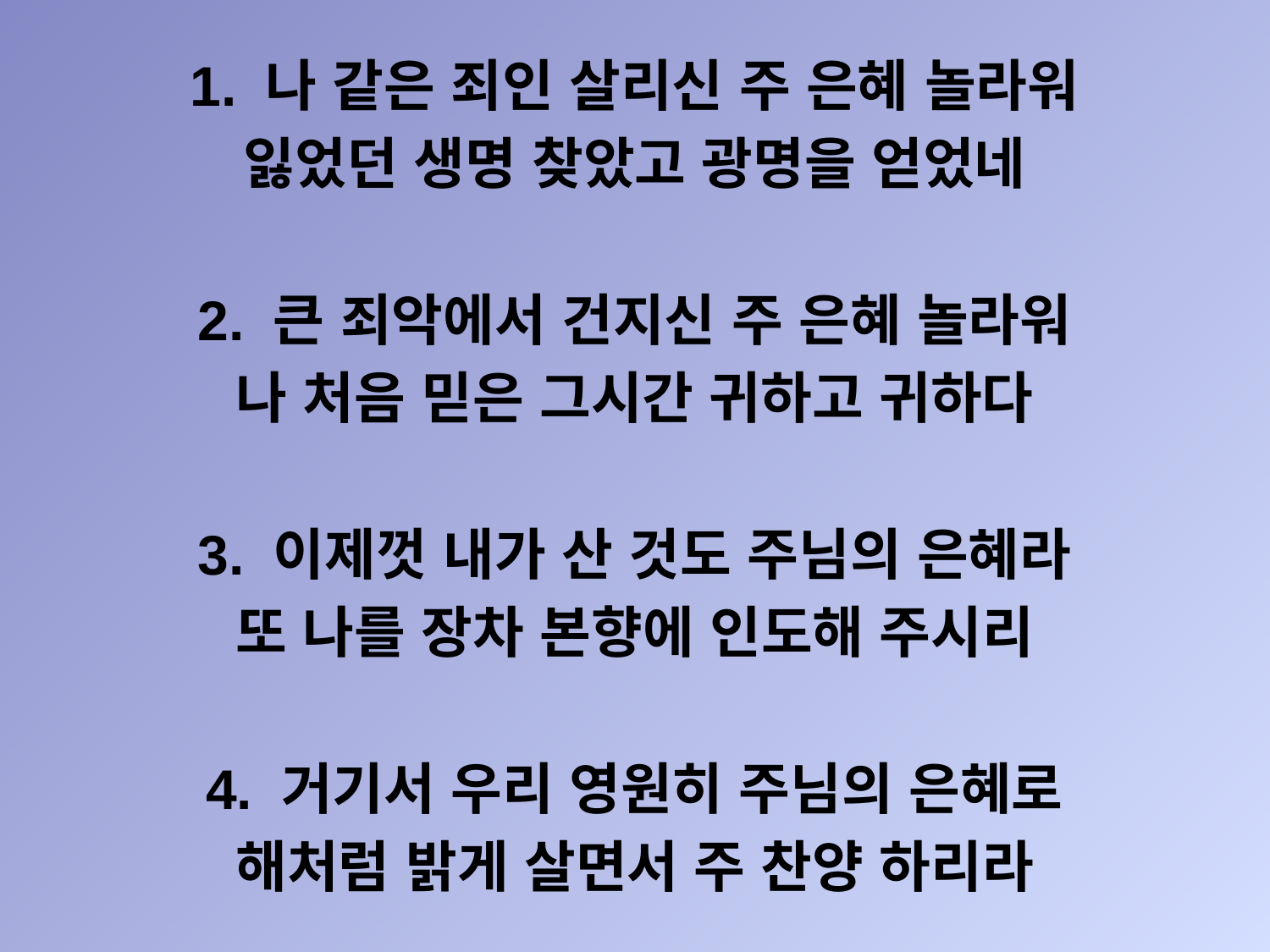

1. 나 같은 죄인 살리신 주 은혜 놀라워
잃었던 생명 찾았고 광명을 얻었네

2. 큰 죄악에서 건지신 주 은혜 놀라워
나 처음 믿은 그시간 귀하고 귀하다

3. 이제껏 내가 산 것도 주님의 은혜라
또 나를 장차 본향에 인도해 주시리

4. 거기서 우리 영원히 주님의 은혜로
해처럼 밝게 살면서 주 찬양 하리라